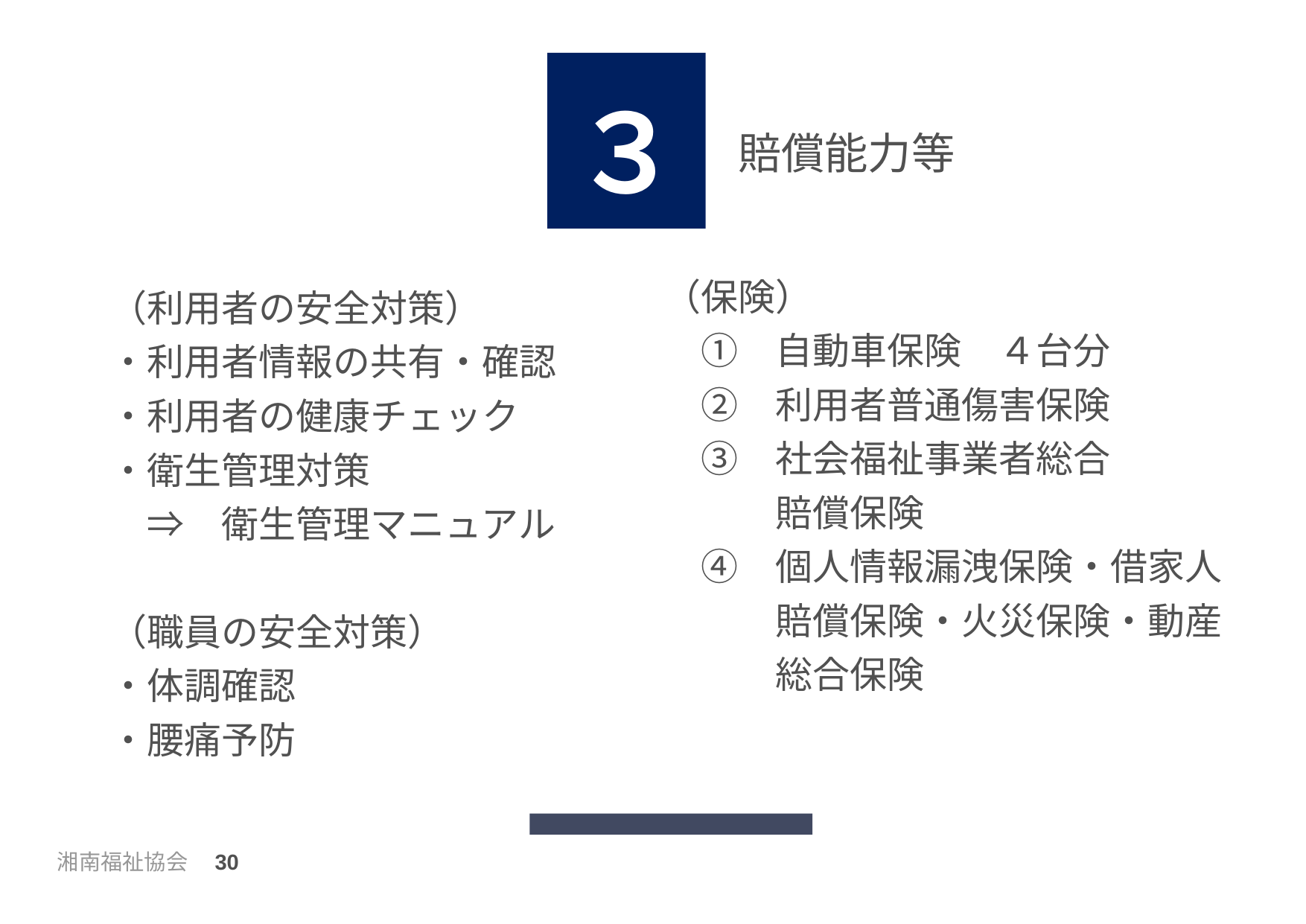

３
賠償能力等
（保険）
　①　自動車保険　４台分
　②　利用者普通傷害保険
　③　社会福祉事業者総合
　　　賠償保険
　④　個人情報漏洩保険・借家人
　　　賠償保険・火災保険・動産
　　　総合保険

（利用者の安全対策）
・利用者情報の共有・確認
・利用者の健康チェック
・衛生管理対策
　⇒　衛生管理マニュアル

（職員の安全対策）
・体調確認
・腰痛予防

湘南福祉協会　30